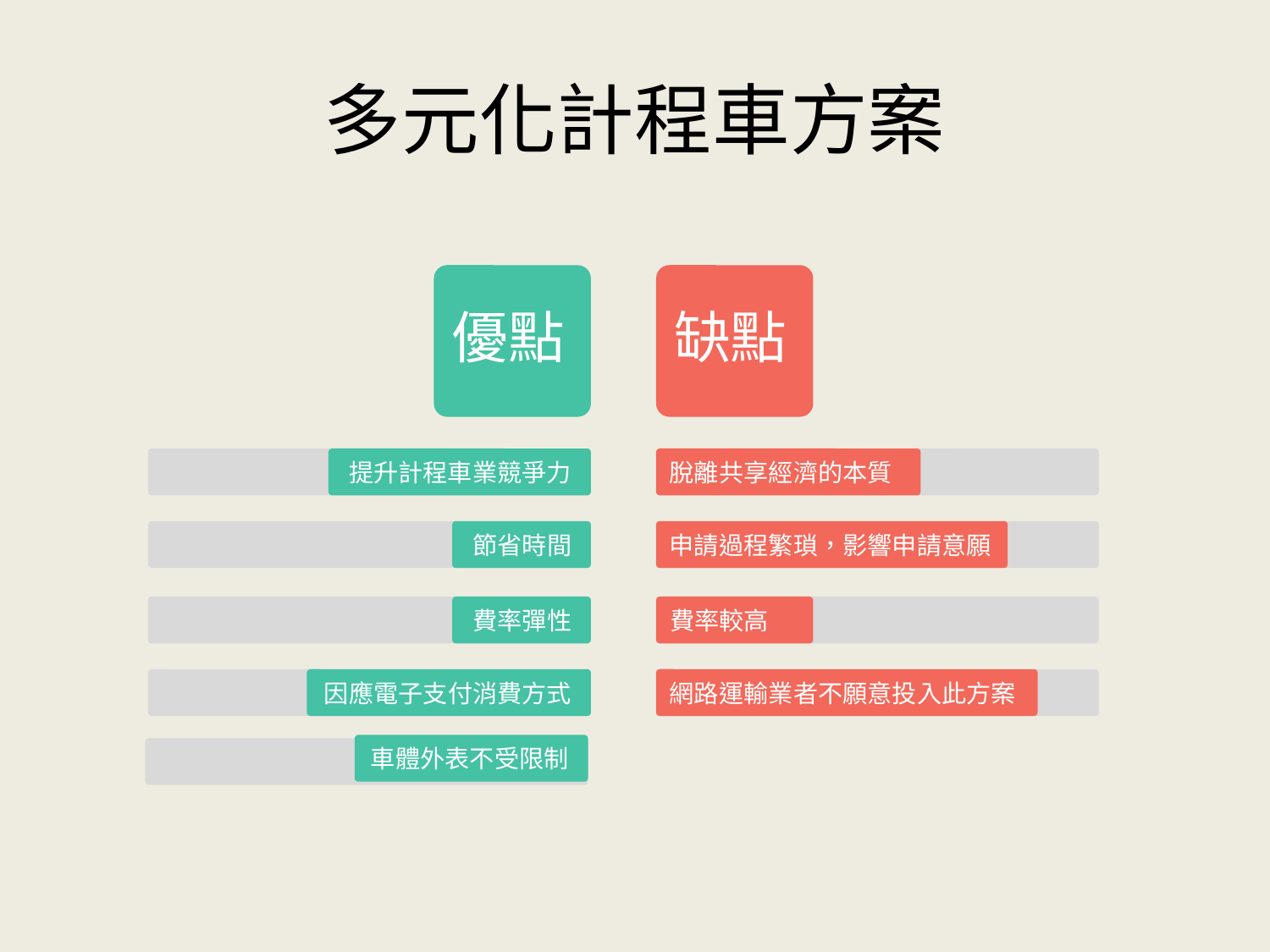

# 多元化計程車方案

優點
缺點

提升計程車業競爭力

脫離共享經濟的本質

節省時間

申請過程繁瑣，影響申請意願

費率彈性
費率較高

因應電子支付消費方式

網路運輸業者不願意投入此方案
車體外表不受限制